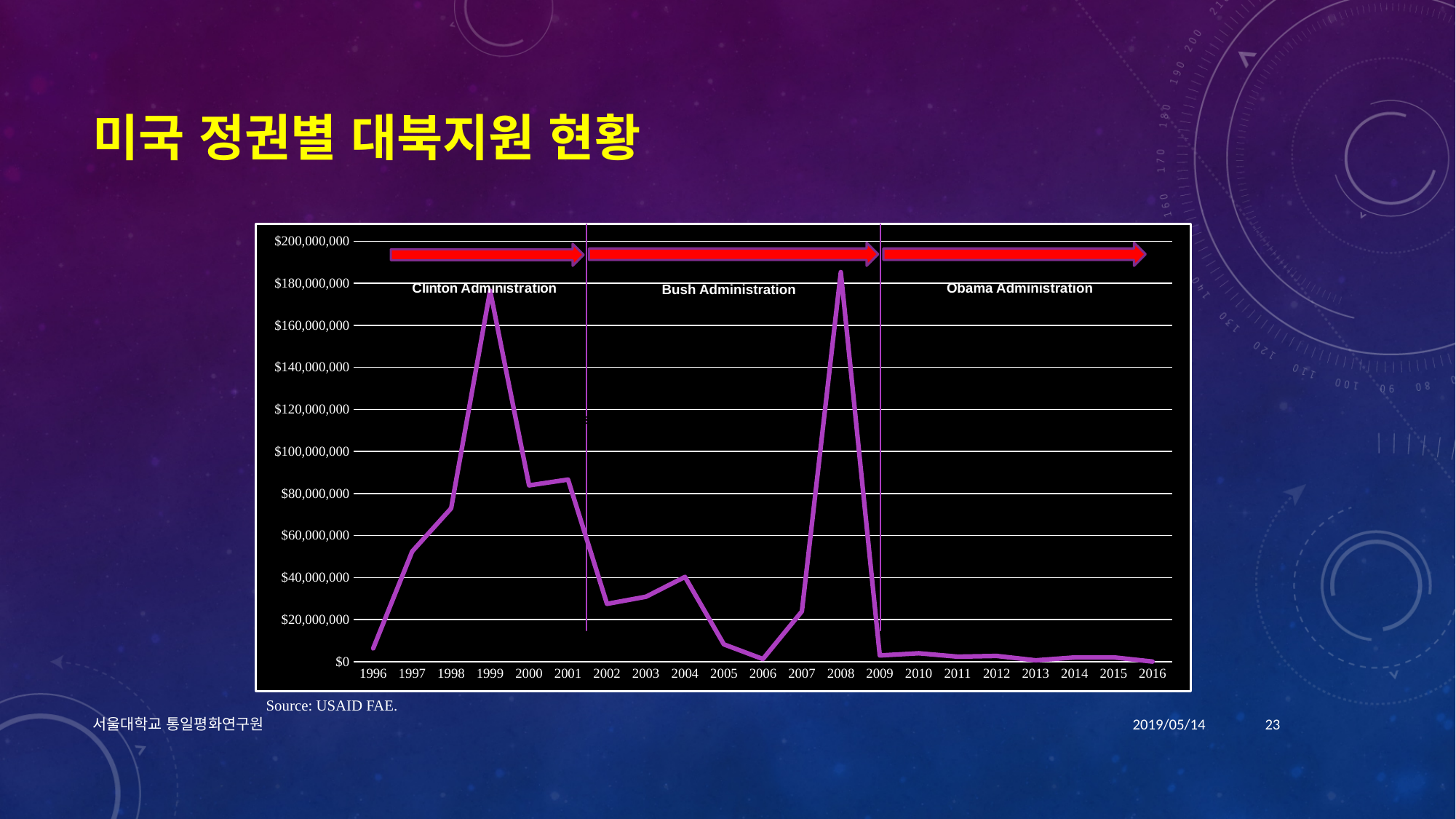

# 미국 정권별 대북지원 현황

### Chart

| Category | Total |
|---|---|
| 1996 | 6286500.0 |
| 1997 | 52381600.0 |
| 1998 | 72937600.0 |
| 1999 | 176509007.0 |
| 2000 | 83846007.0 |
| 2001 | 86601273.0 |
| 2002 | 27446773.0 |
| 2003 | 30863675.0 |
| 2004 | 40277703.0 |
| 2005 | 8201500.0 |
| 2006 | 1215000.0 |
| 2007 | 23883373.0 |
| 2008 | 185301516.0 |
| 2009 | 2927696.0 |
| 2010 | 3957940.0 |
| 2011 | 2340686.0 |
| 2012 | 2687362.0 |
| 2013 | 605832.0 |
| 2014 | 1955863.0 |
| 2015 | 2003873.0 |
| 2016 | 5394.0 |
Obama Administration

Bush Administration

Bush Administration

Source: USAID FAE.
서울대학교 통일평화연구원
2019/05/14
23